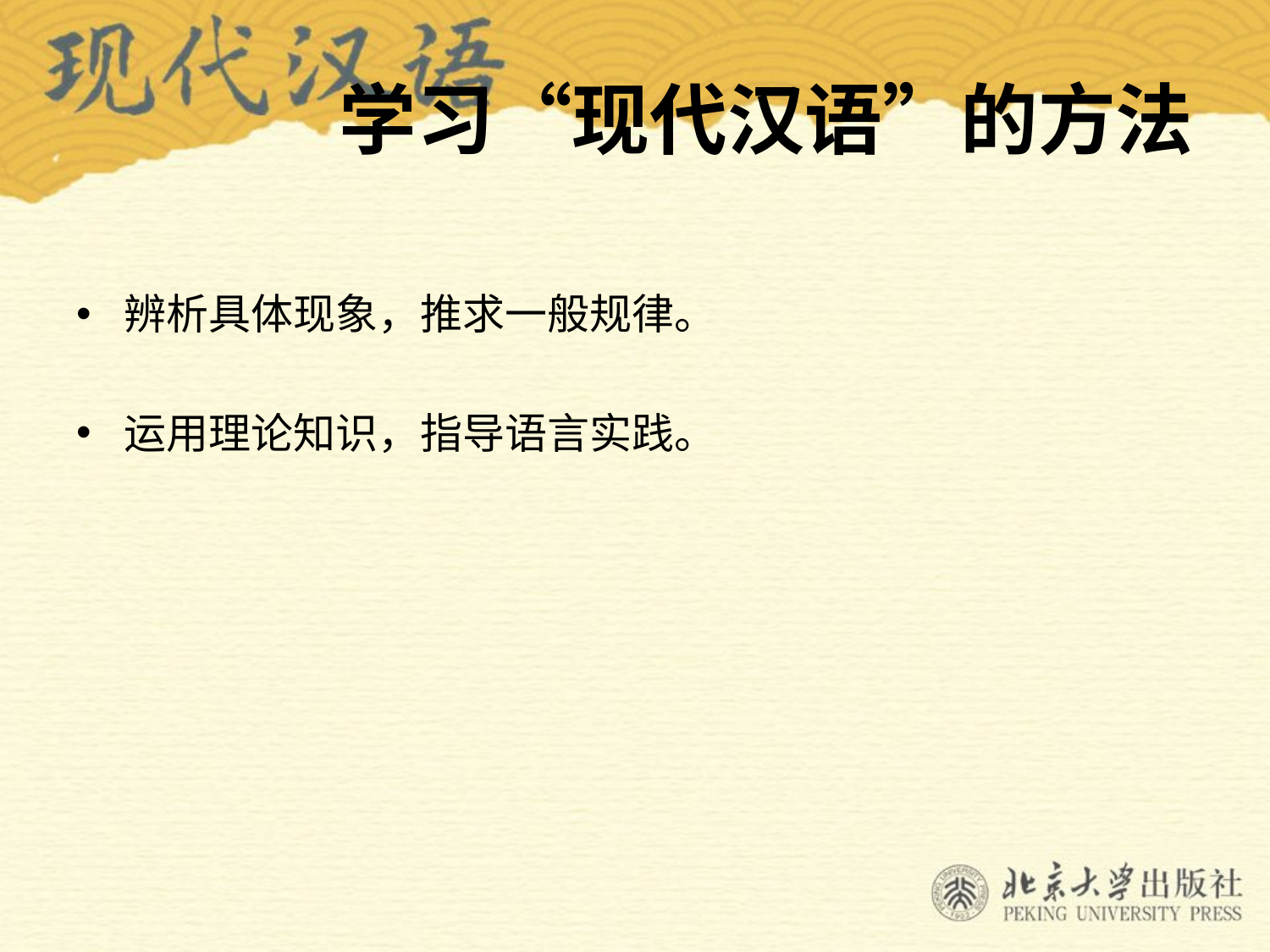

# 学习“现代汉语”的方法

辨析具体现象，推求一般规律。

运用理论知识，指导语言实践。